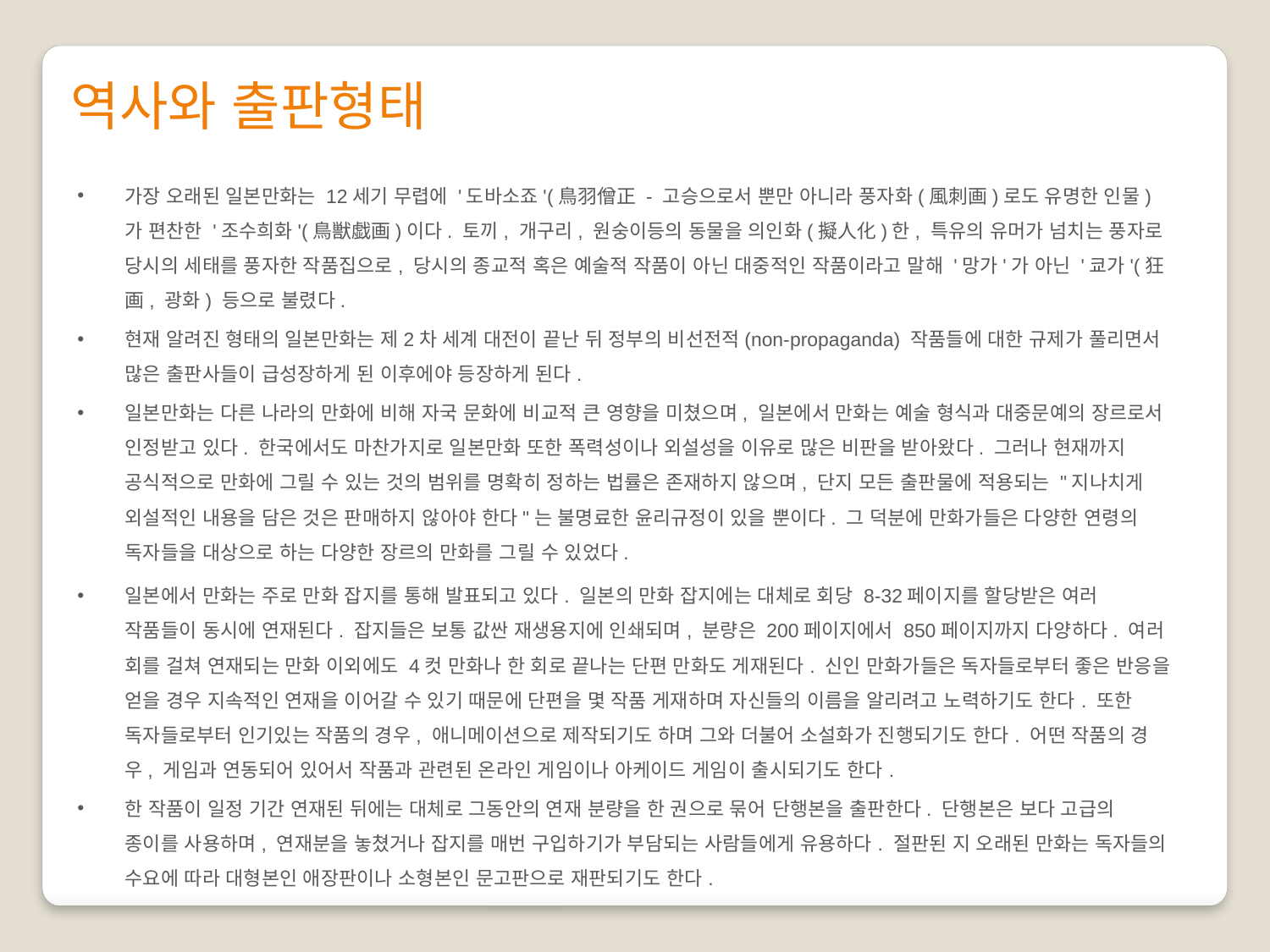

역사와 출판형태
가장 오래된 일본만화는 12세기 무렵에 '도바소죠'(鳥羽僧正 - 고승으로서 뿐만 아니라 풍자화(風刺画)로도 유명한 인물)가 편찬한 '조수희화'(鳥獣戯画)이다. 토끼, 개구리, 원숭이등의 동물을 의인화(擬人化)한, 특유의 유머가 넘치는 풍자로 당시의 세태를 풍자한 작품집으로, 당시의 종교적 혹은 예술적 작품이 아닌 대중적인 작품이라고 말해 '망가'가 아닌 '쿄가'(狂画, 광화) 등으로 불렸다.
현재 알려진 형태의 일본만화는 제2차 세계 대전이 끝난 뒤 정부의 비선전적(non-propaganda) 작품들에 대한 규제가 풀리면서 많은 출판사들이 급성장하게 된 이후에야 등장하게 된다.
일본만화는 다른 나라의 만화에 비해 자국 문화에 비교적 큰 영향을 미쳤으며, 일본에서 만화는 예술 형식과 대중문예의 장르로서 인정받고 있다. 한국에서도 마찬가지로 일본만화 또한 폭력성이나 외설성을 이유로 많은 비판을 받아왔다. 그러나 현재까지 공식적으로 만화에 그릴 수 있는 것의 범위를 명확히 정하는 법률은 존재하지 않으며, 단지 모든 출판물에 적용되는 "지나치게 외설적인 내용을 담은 것은 판매하지 않아야 한다"는 불명료한 윤리규정이 있을 뿐이다. 그 덕분에 만화가들은 다양한 연령의 독자들을 대상으로 하는 다양한 장르의 만화를 그릴 수 있었다.

일본에서 만화는 주로 만화 잡지를 통해 발표되고 있다. 일본의 만화 잡지에는 대체로 회당 8-32페이지를 할당받은 여러 작품들이 동시에 연재된다. 잡지들은 보통 값싼 재생용지에 인쇄되며, 분량은 200페이지에서 850페이지까지 다양하다. 여러 회를 걸쳐 연재되는 만화 이외에도 4컷 만화나 한 회로 끝나는 단편 만화도 게재된다. 신인 만화가들은 독자들로부터 좋은 반응을 얻을 경우 지속적인 연재을 이어갈 수 있기 때문에 단편을 몇 작품 게재하며 자신들의 이름을 알리려고 노력하기도 한다. 또한 독자들로부터 인기있는 작품의 경우, 애니메이션으로 제작되기도 하며 그와 더불어 소설화가 진행되기도 한다. 어떤 작품의 경우, 게임과 연동되어 있어서 작품과 관련된 온라인 게임이나 아케이드 게임이 출시되기도 한다.
한 작품이 일정 기간 연재된 뒤에는 대체로 그동안의 연재 분량을 한 권으로 묶어 단행본을 출판한다. 단행본은 보다 고급의 종이를 사용하며, 연재분을 놓쳤거나 잡지를 매번 구입하기가 부담되는 사람들에게 유용하다. 절판된 지 오래된 만화는 독자들의 수요에 따라 대형본인 애장판이나 소형본인 문고판으로 재판되기도 한다.